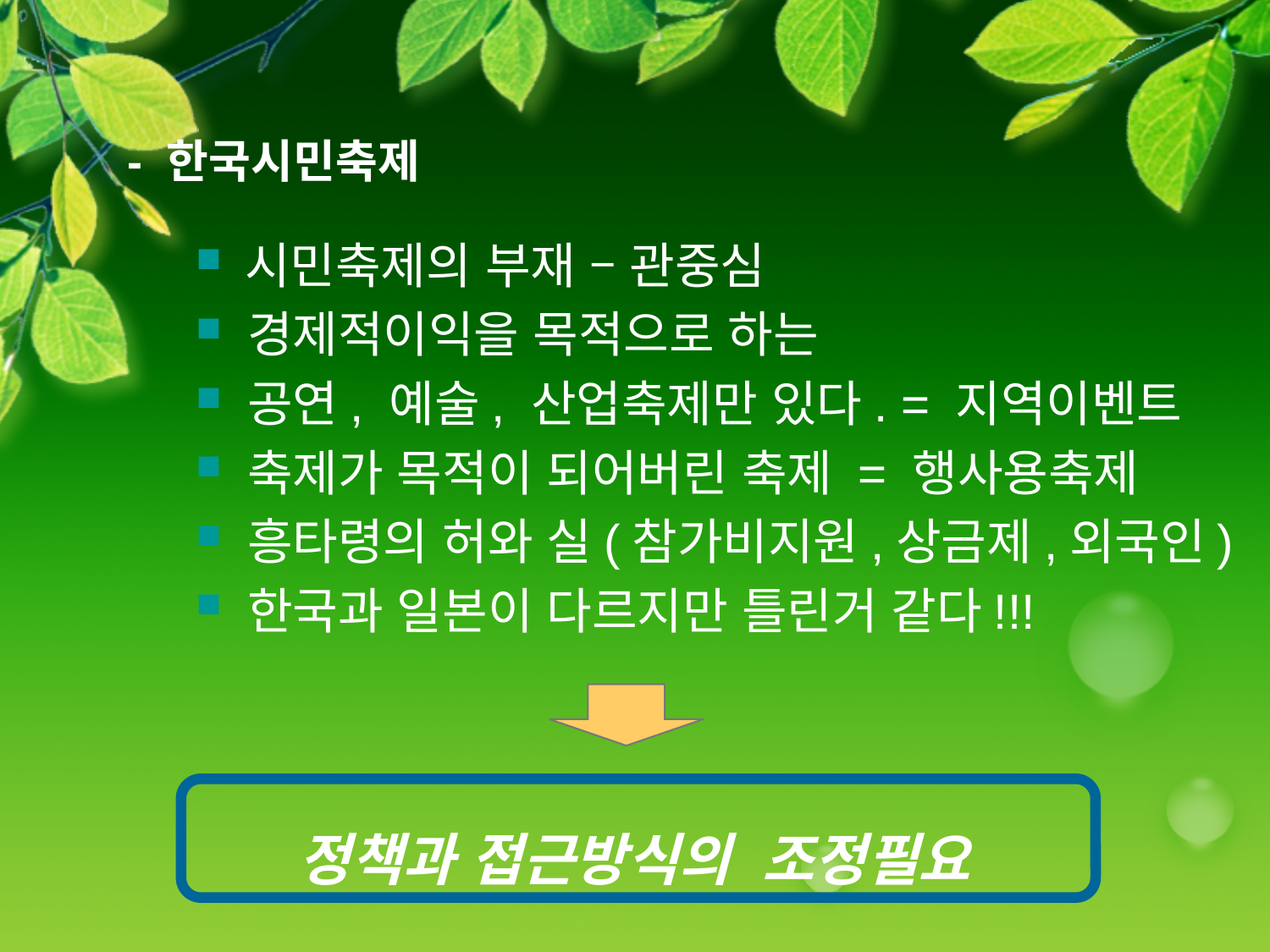

- 한국시민축제
 시민축제의 부재 – 관중심
 경제적이익을 목적으로 하는
 공연, 예술, 산업축제만 있다. = 지역이벤트
 축제가 목적이 되어버린 축제 = 행사용축제
 흥타령의 허와 실(참가비지원,상금제,외국인)
 한국과 일본이 다르지만 틀린거 같다!!!

정책과 접근방식의  조정필요